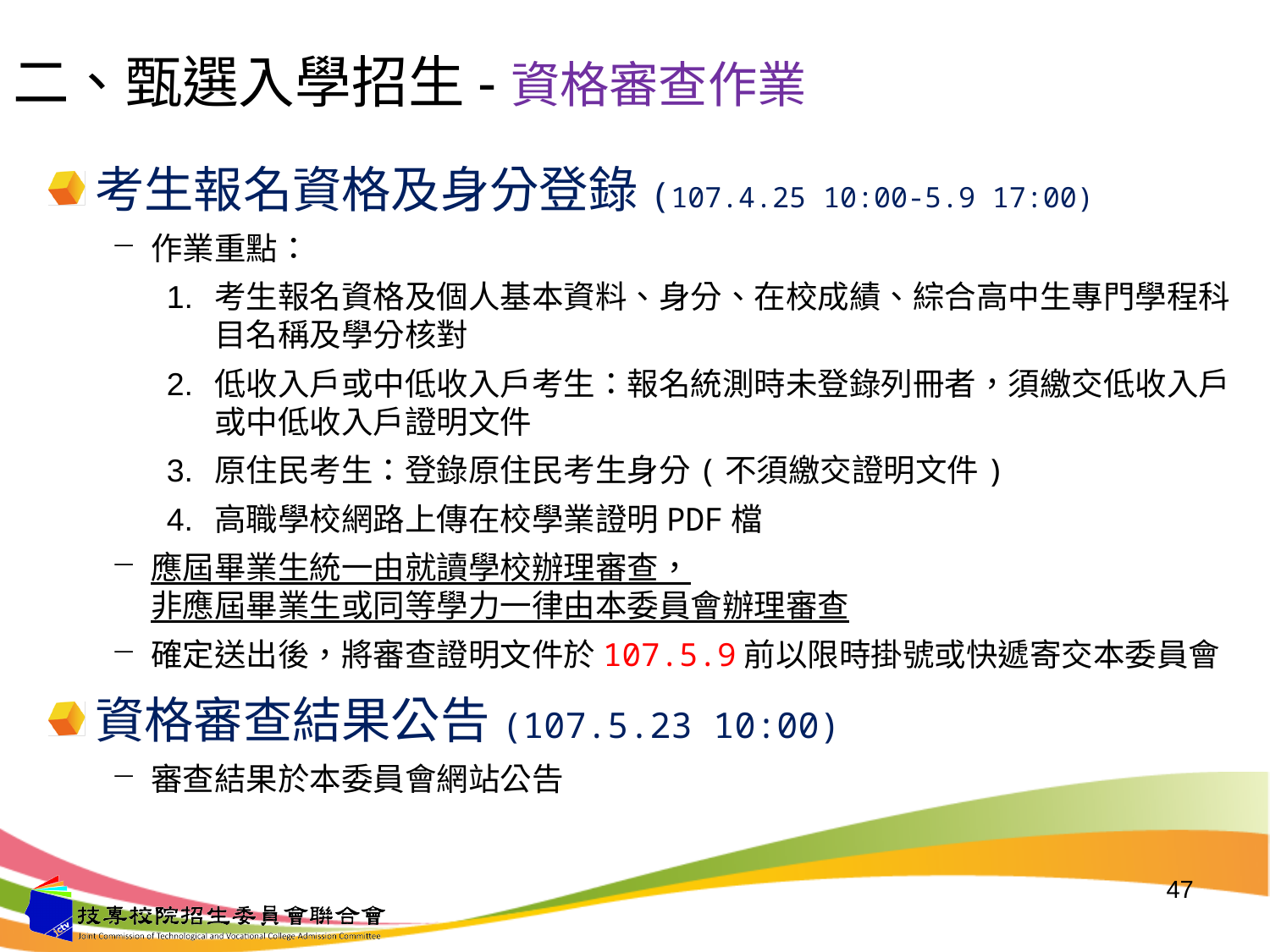

# 二、甄選入學招生-資格審查作業
考生報名資格及身分登錄(107.4.25 10:00-5.9 17:00)
作業重點：
考生報名資格及個人基本資料、身分、在校成績、綜合高中生專門學程科目名稱及學分核對
低收入戶或中低收入戶考生：報名統測時未登錄列冊者，須繳交低收入戶或中低收入戶證明文件
原住民考生：登錄原住民考生身分(不須繳交證明文件)
高職學校網路上傳在校學業證明PDF檔
應屆畢業生統一由就讀學校辦理審查，
非應屆畢業生或同等學力一律由本委員會辦理審查
確定送出後，將審查證明文件於107.5.9前以限時掛號或快遞寄交本委員會
資格審查結果公告(107.5.23 10:00)
審查結果於本委員會網站公告

47